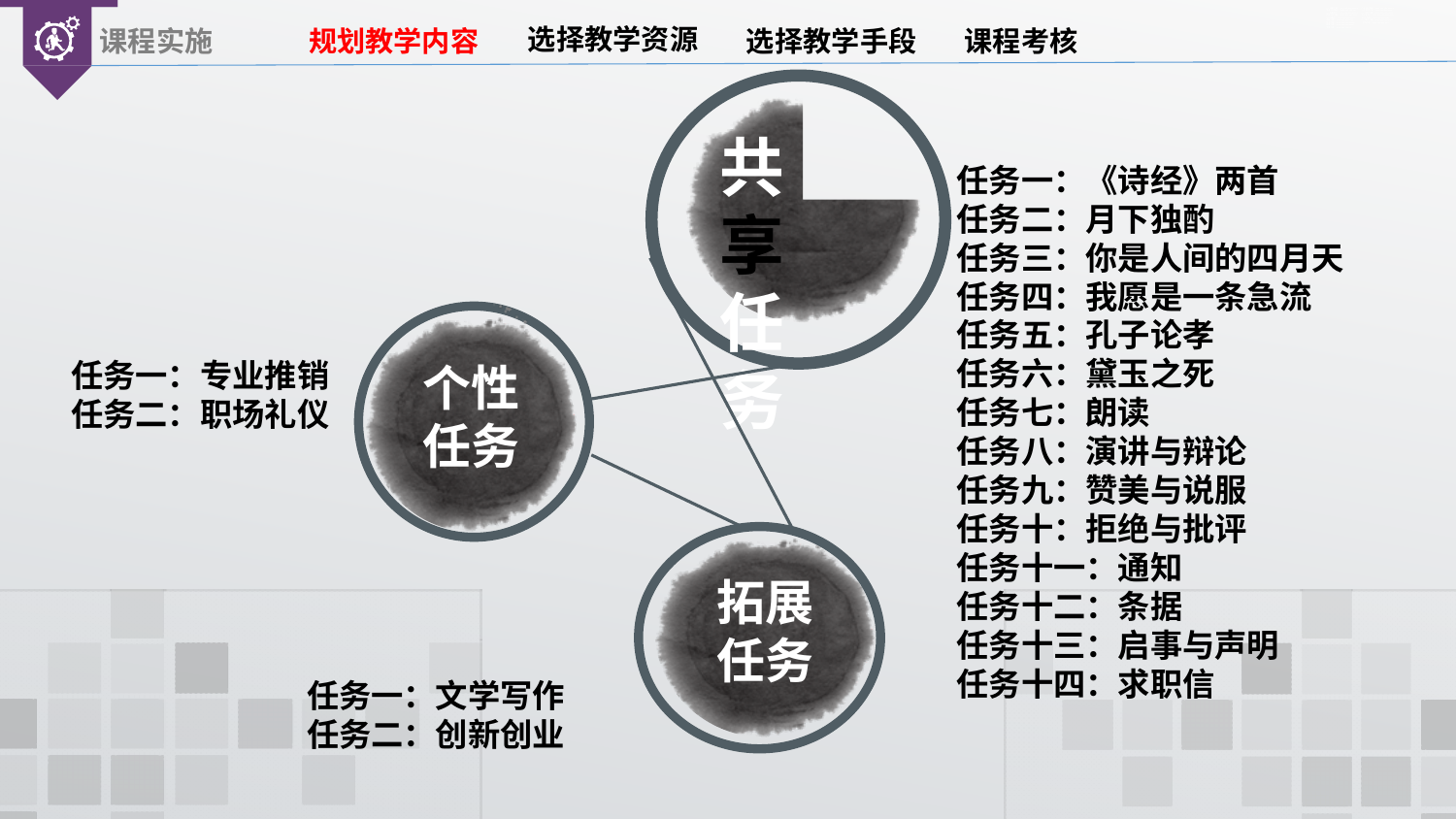

共享任务
任务一：《诗经》两首
任务二：月下独酌
任务三：你是人间的四月天
任务四：我愿是一条急流
任务五：孔子论孝
任务六：黛玉之死
任务七：朗读
任务八：演讲与辩论
任务九：赞美与说服
任务十：拒绝与批评
任务十一：通知
任务十二：条据
任务十三：启事与声明
任务十四：求职信

个性任务

任务一：专业推销
任务二：职场礼仪
拓展任务

任务一：文学写作
任务二：创新创业